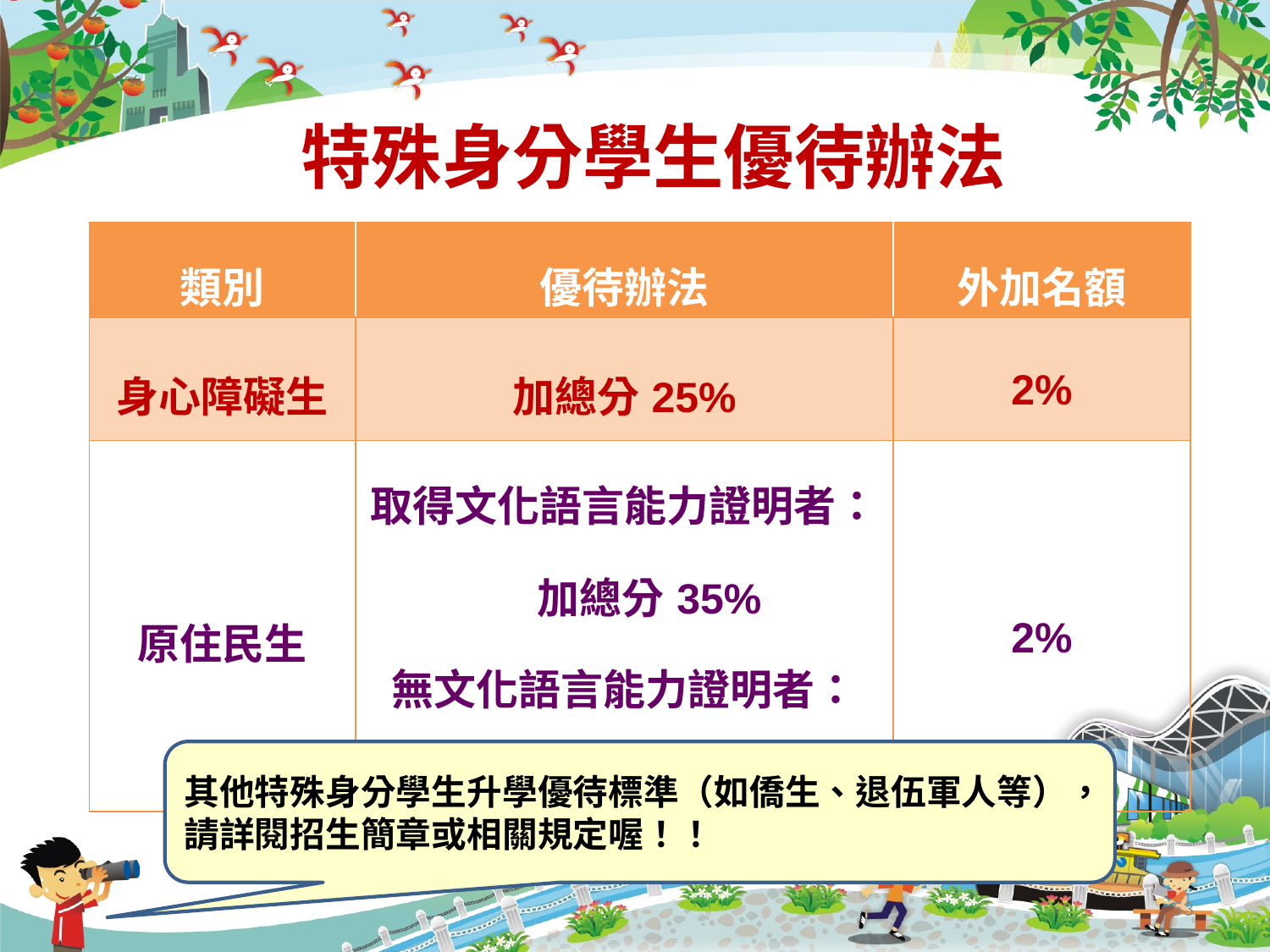

# 特殊身分學生優待辦法
| 類別 | 優待辦法 | 外加名額 |
| --- | --- | --- |
| 身心障礙生 | 加總分25% | 2% |
| 原住民生 | 取得文化語言能力證明者： 加總分35% 無文化語言能力證明者： 加總分10% | 2% |
其他特殊身分學生升學優待標準（如僑生、退伍軍人等），請詳閱招生簡章或相關規定喔！！
53